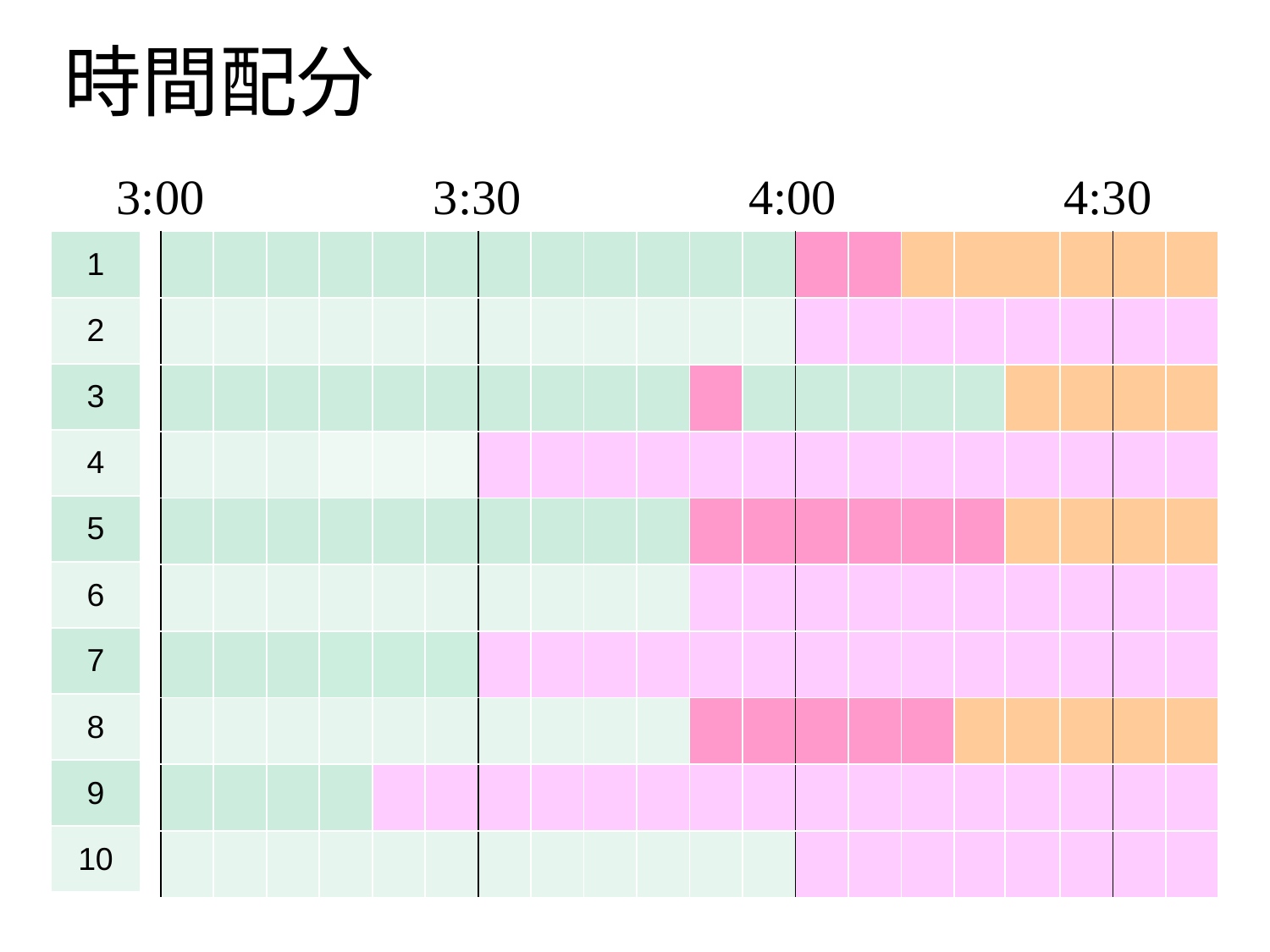

# 時間配分
3:00
3:30
4:00
4:30
| 1 |
| --- |
| 2 |
| 3 |
| 4 |
| 5 |
| 6 |
| 7 |
| 8 |
| 9 |
| 10 |
|  |  |  |  |  |  |  |  |  |  |  |  |  |  |  |  |  |  |  |  |
| --- | --- | --- | --- | --- | --- | --- | --- | --- | --- | --- | --- | --- | --- | --- | --- | --- | --- | --- | --- |
|  |  |  |  |  |  |  |  |  |  |  |  |  |  |  |  |  |  |  |  |
|  |  |  |  |  |  |  |  |  |  |  |  |  |  |  |  |  |  |  |  |
|  |  |  |  |  |  |  |  |  |  |  |  |  |  |  |  |  |  |  |  |
|  |  |  |  |  |  |  |  |  |  |  |  |  |  |  |  |  |  |  |  |
|  |  |  |  |  |  |  |  |  |  |  |  |  |  |  |  |  |  |  |  |
|  |  |  |  |  |  |  |  |  |  |  |  |  |  |  |  |  |  |  |  |
|  |  |  |  |  |  |  |  |  |  |  |  |  |  |  |  |  |  |  |  |
|  |  |  |  |  |  |  |  |  |  |  |  |  |  |  |  |  |  |  |  |
|  |  |  |  |  |  |  |  |  |  |  |  |  |  |  |  |  |  |  |  |